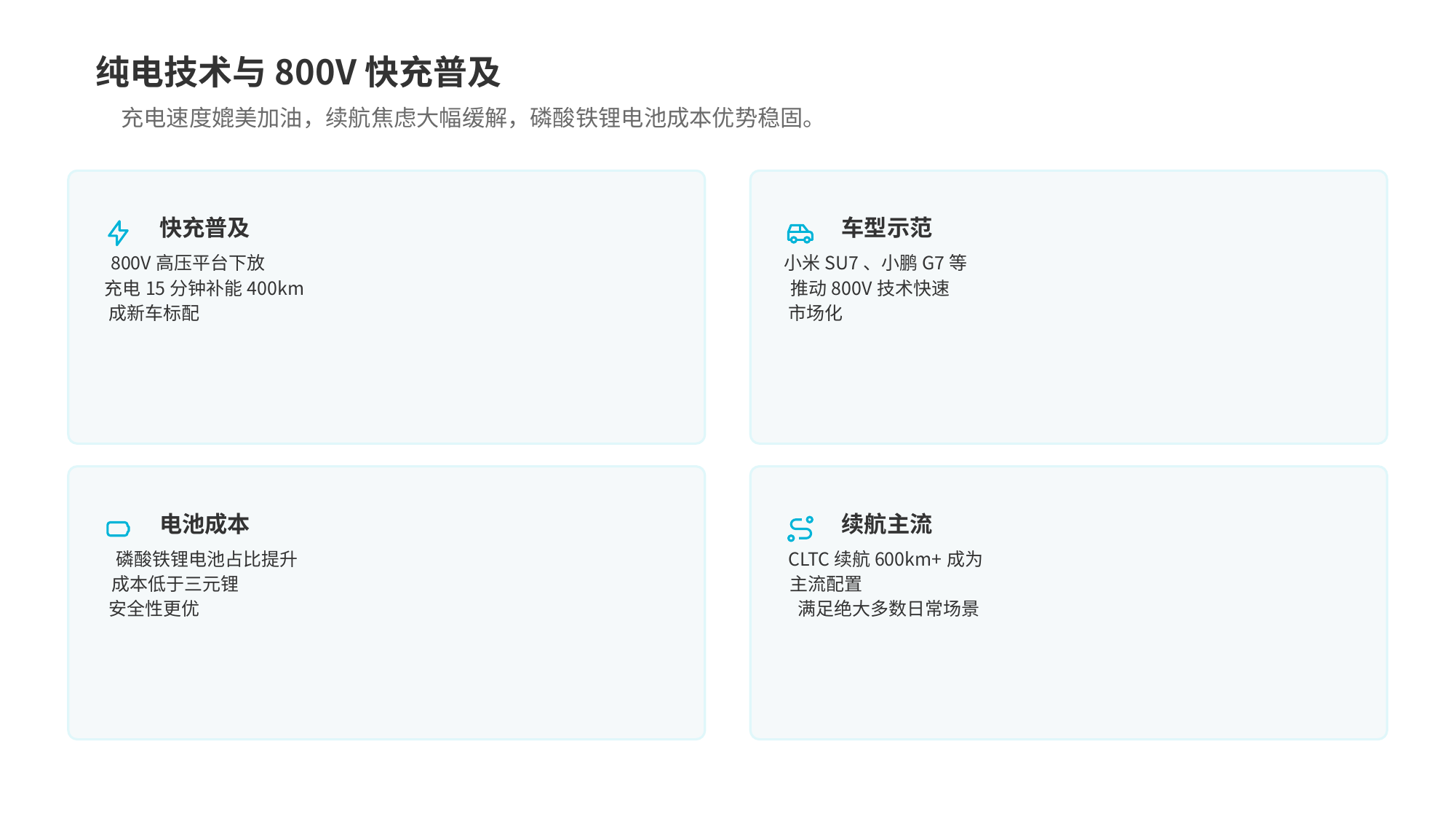

纯电技术与800V快充普及
充电速度媲美加油，续航焦虑大幅缓解，磷酸铁锂电池成本优势稳固。

快充普及

800V高压平台下放
充电15分钟补能400km
成新车标配

车型示范

小米SU7、小鹏G7等
推动800V技术快速
市场化

电池成本

磷酸铁锂电池占比提升
成本低于三元锂
安全性更优

续航主流

CLTC续航600km+成为
主流配置
满足绝大多数日常场景